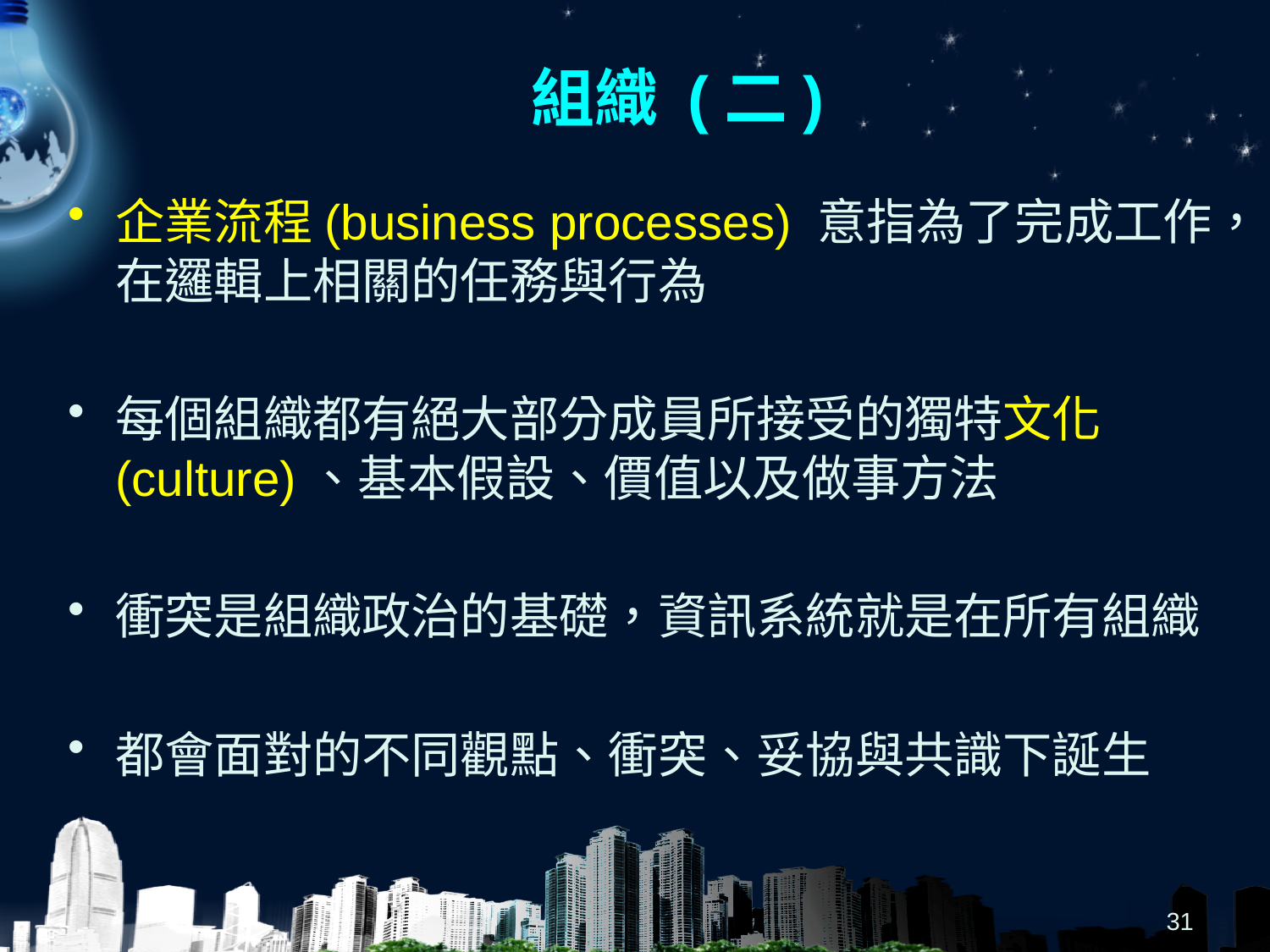

# 組織 (二)
企業流程(business processes) 意指為了完成工作，在邏輯上相關的任務與行為

每個組織都有絕大部分成員所接受的獨特文化(culture)、基本假設、價值以及做事方法

衝突是組織政治的基礎，資訊系統就是在所有組織

都會面對的不同觀點、衝突、妥協與共識下誕生
31